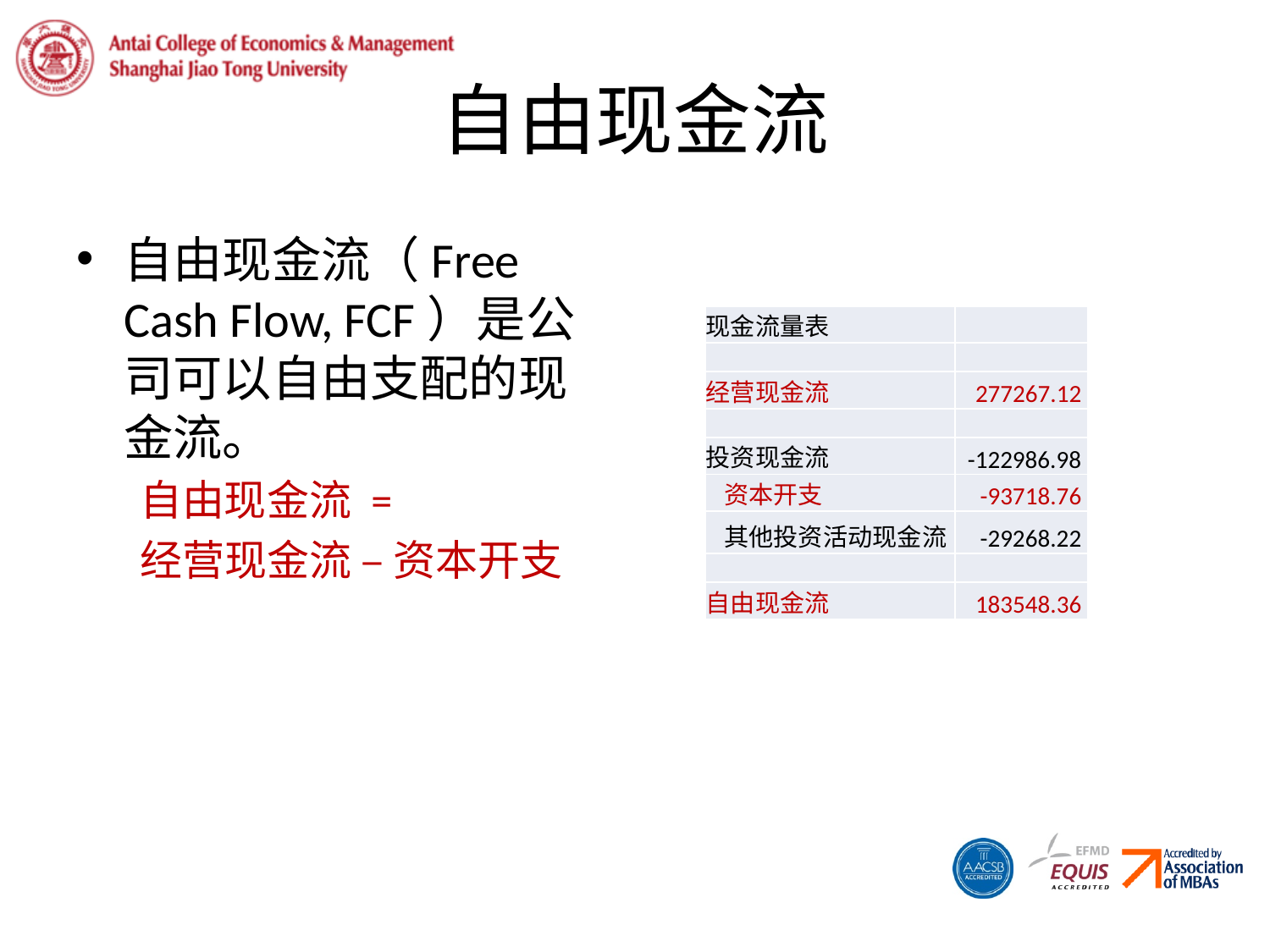

# 自由现金流
自由现金流（Free Cash Flow, FCF）是公司可以自由支配的现金流。
自由现金流 =
经营现金流 – 资本开支
| 现金流量表 |  |
| --- | --- |
|  |  |
| 经营现金流 | 277267.12 |
|  |  |
| 投资现金流 | -122986.98 |
| 资本开支 | -93718.76 |
| 其他投资活动现金流 | -29268.22 |
|  |  |
| 自由现金流 | 183548.36 |